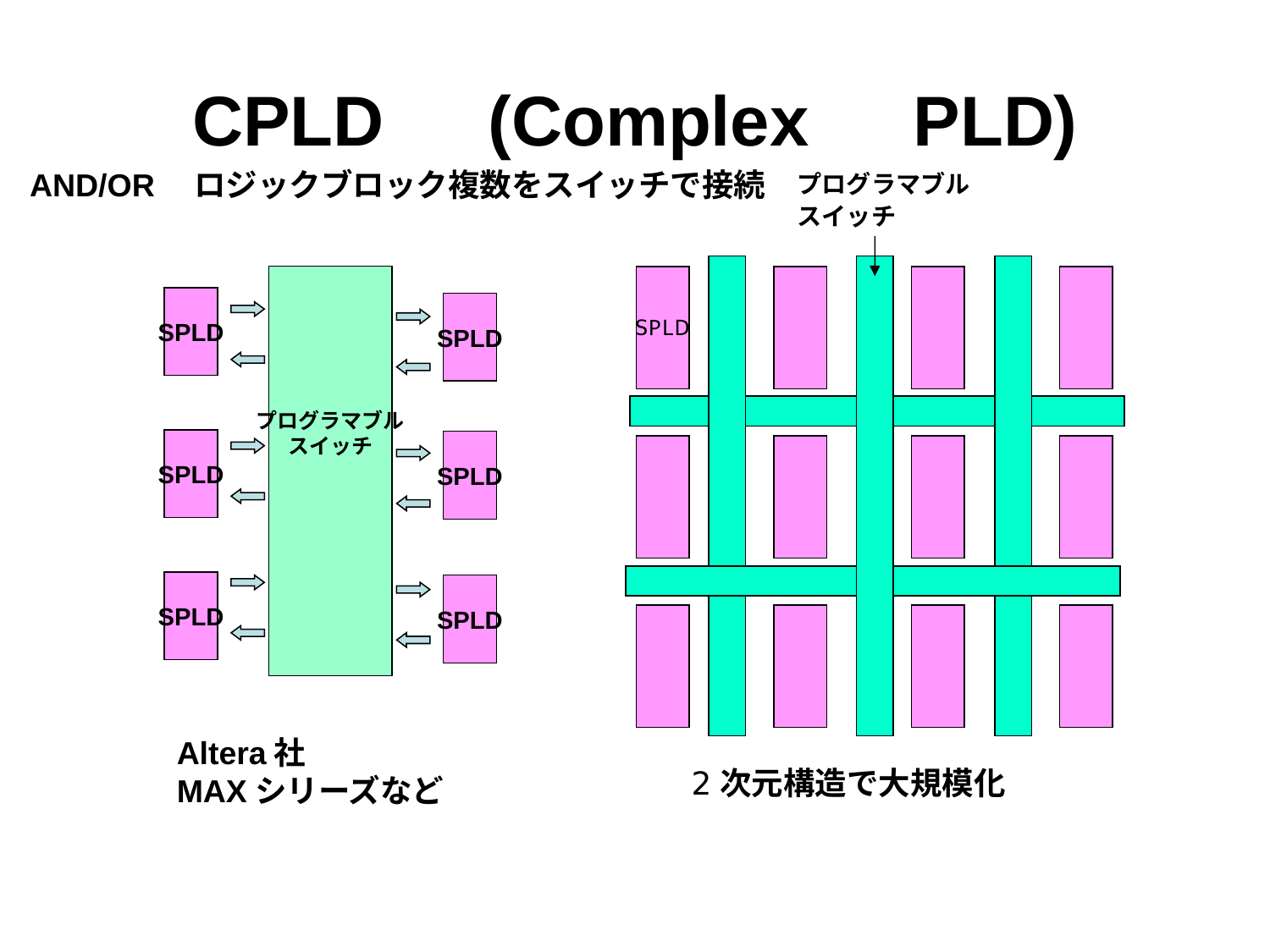

# CPLD　(Complex　PLD)
AND/OR　ロジックブロック複数をスイッチで接続

プログラマブル
スイッチ

プログラマブル
スイッチ

SPLD
SPLD

SPLD
SPLD

SPLD

SPLD

SPLD

Altera社
MAXシリーズなど
2次元構造で大規模化